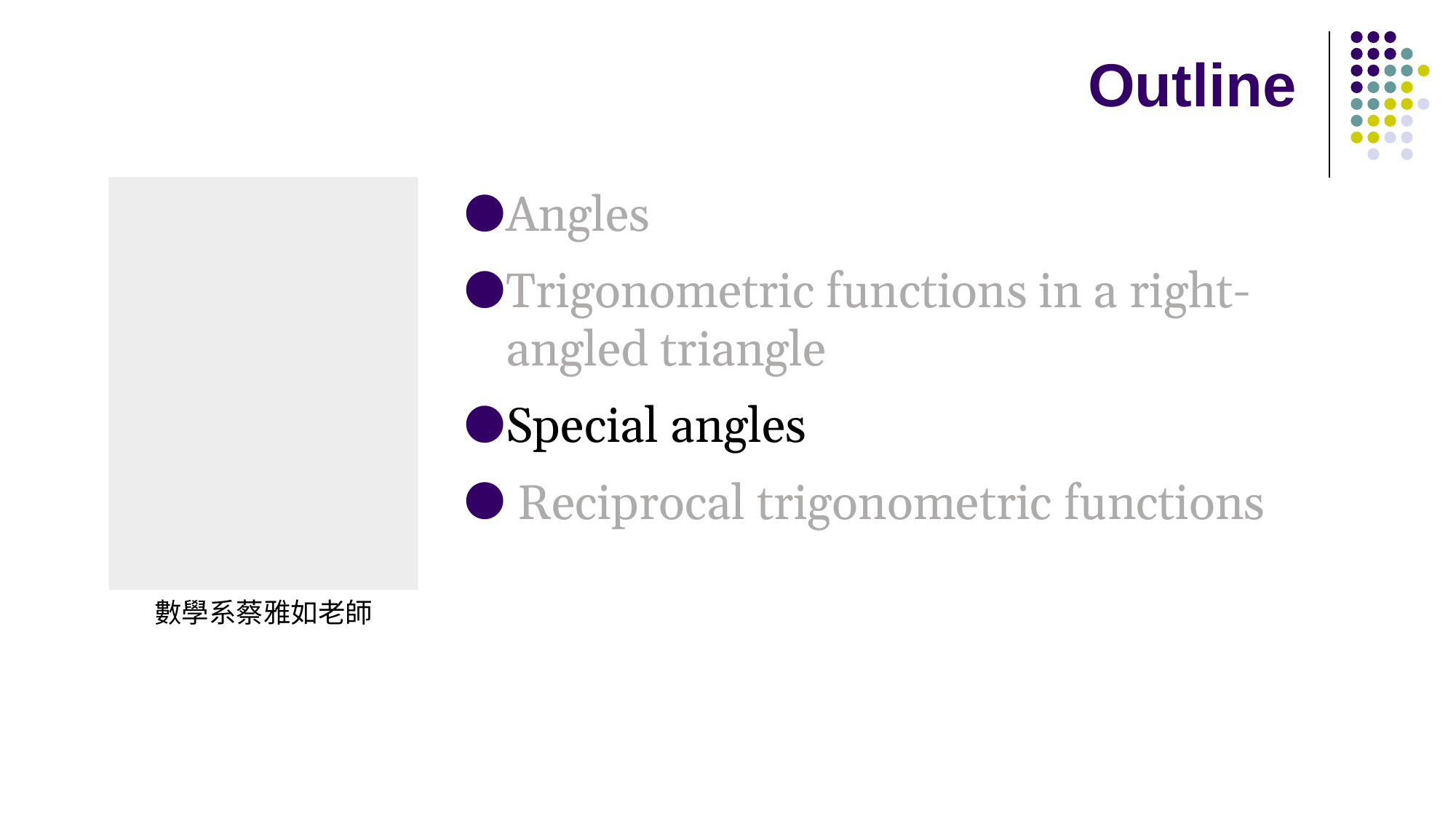

# Outline
Angles
Trigonometric functions in a right-angled triangle
Special angles
 Reciprocal trigonometric functions

數學系蔡雅如老師